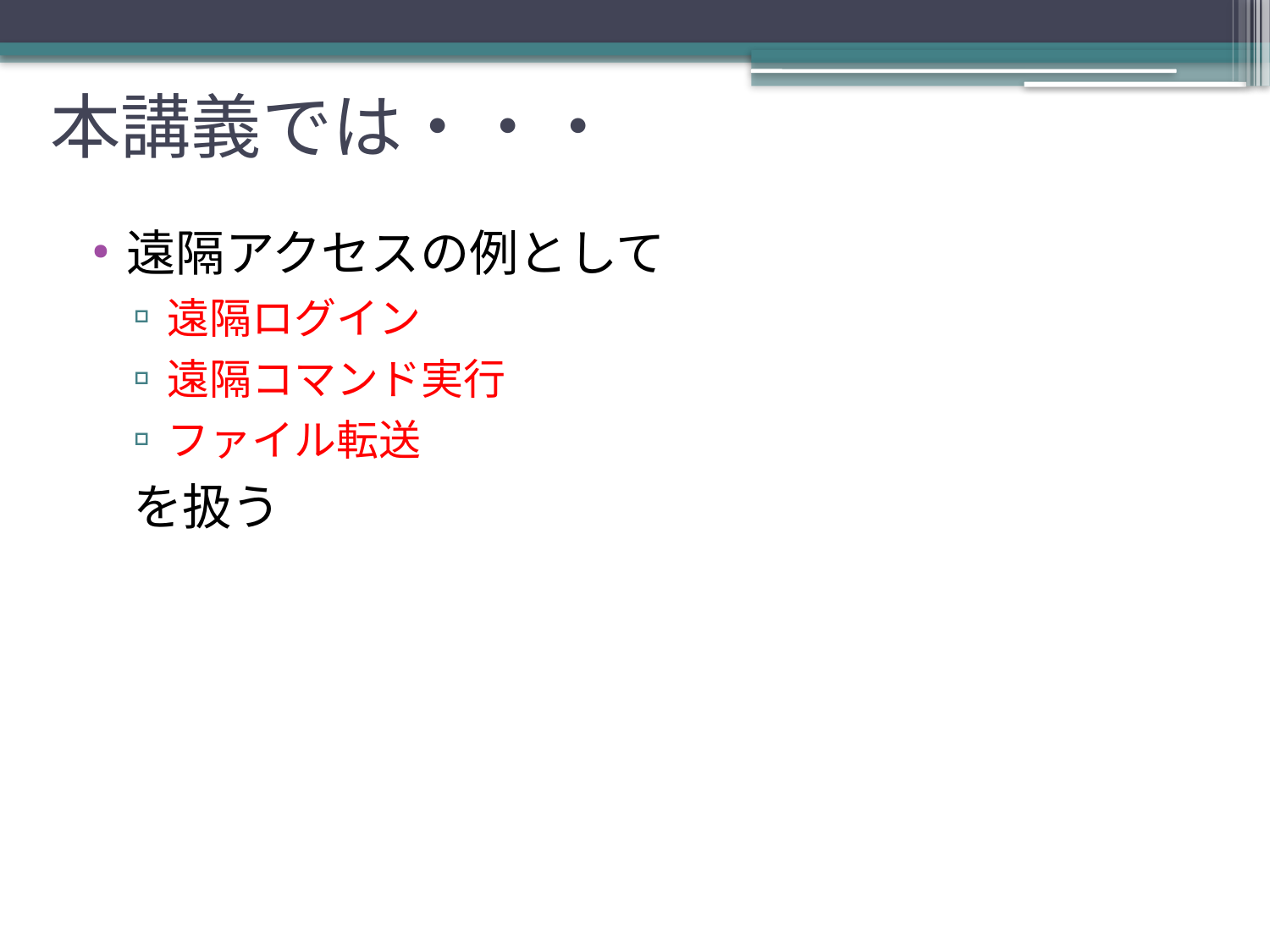

# 本講義では・・・
遠隔アクセスの例として
遠隔ログイン
遠隔コマンド実行
ファイル転送
を扱う